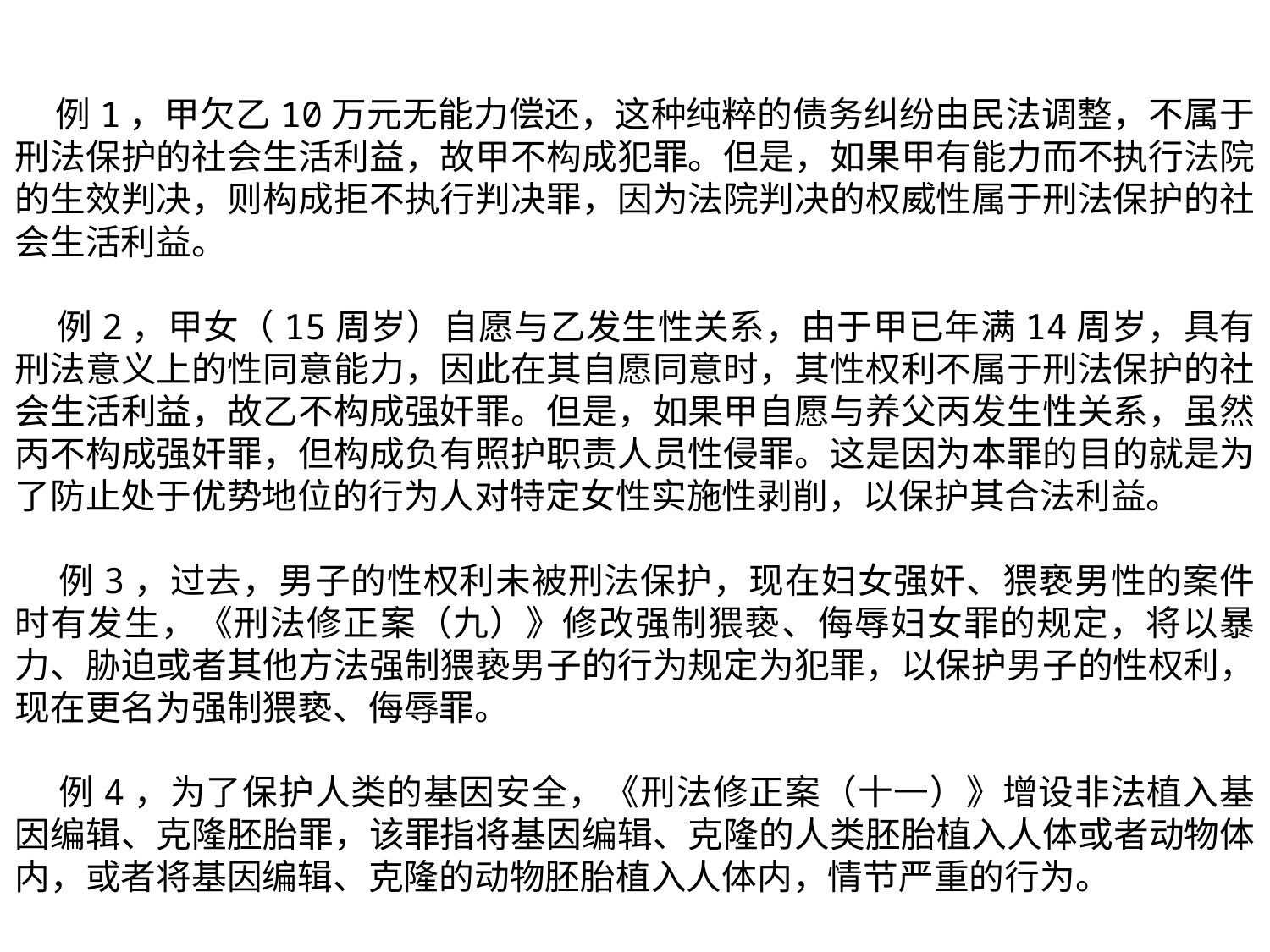

例1，甲欠乙10万元无能力偿还，这种纯粹的债务纠纷由民法调整，不属于刑法保护的社会生活利益，故甲不构成犯罪。但是，如果甲有能力而不执行法院的生效判决，则构成拒不执行判决罪，因为法院判决的权威性属于刑法保护的社会生活利益。

    例2，甲女（15周岁）自愿与乙发生性关系，由于甲已年满14周岁，具有刑法意义上的性同意能力，因此在其自愿同意时，其性权利不属于刑法保护的社会生活利益，故乙不构成强奸罪。但是，如果甲自愿与养父丙发生性关系，虽然丙不构成强奸罪，但构成负有照护职责人员性侵罪。这是因为本罪的目的就是为了防止处于优势地位的行为人对特定女性实施性剥削，以保护其合法利益。

    例3，过去，男子的性权利未被刑法保护，现在妇女强奸、猥亵男性的案件时有发生，《刑法修正案（九）》修改强制猥亵、侮辱妇女罪的规定，将以暴力、胁迫或者其他方法强制猥亵男子的行为规定为犯罪，以保护男子的性权利，现在更名为强制猥亵、侮辱罪。

    例4，为了保护人类的基因安全，《刑法修正案（十一）》增设非法植入基因编辑、克隆胚胎罪，该罪指将基因编辑、克隆的人类胚胎植入人体或者动物体内，或者将基因编辑、克隆的动物胚胎植入人体内，情节严重的行为。